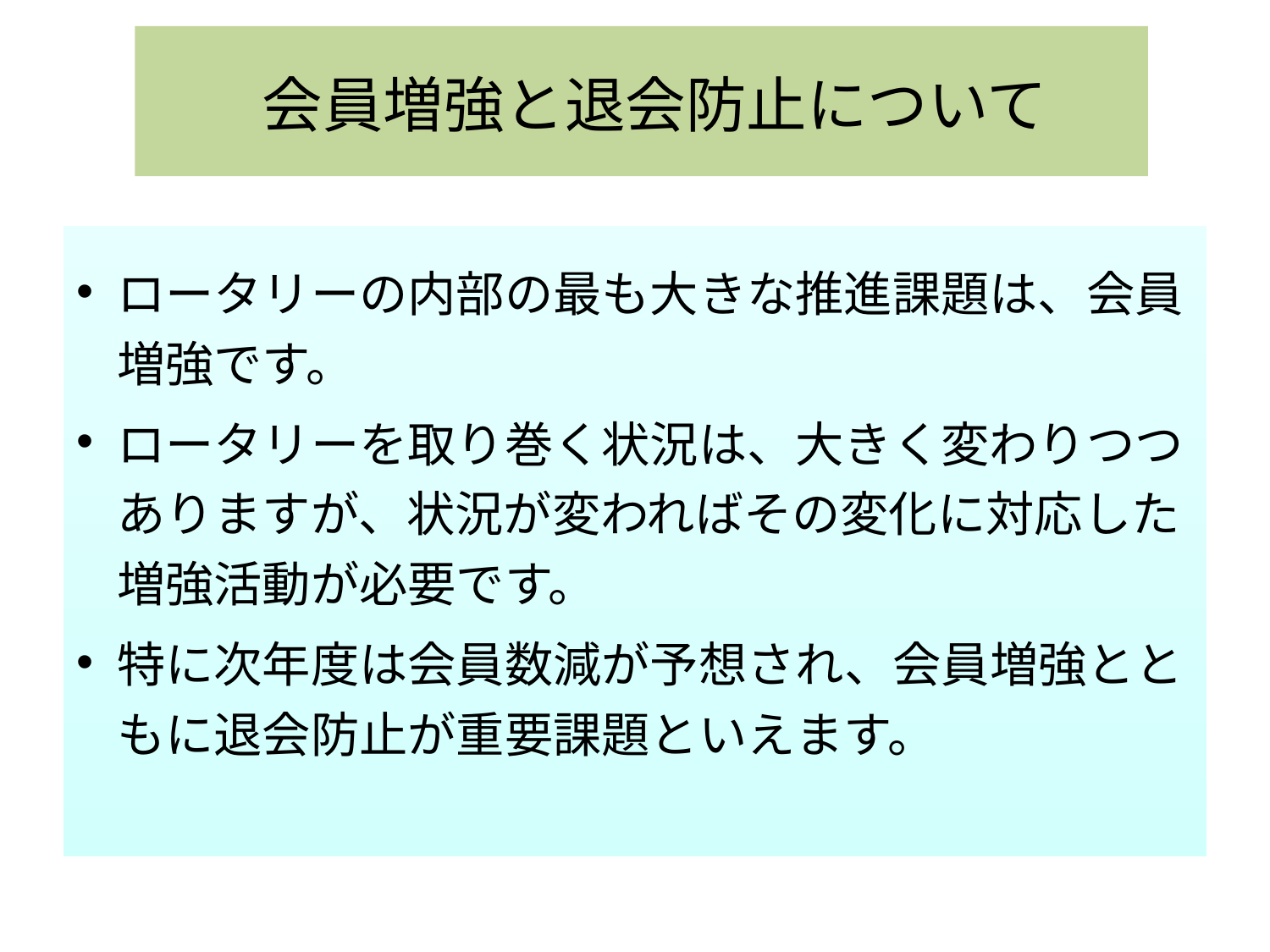

# 会員増強と退会防止について

ロータリーの内部の最も大きな推進課題は、会員増強です。
ロータリーを取り巻く状況は、大きく変わりつつありますが、状況が変わればその変化に対応した増強活動が必要です。
特に次年度は会員数減が予想され、会員増強とともに退会防止が重要課題といえます。